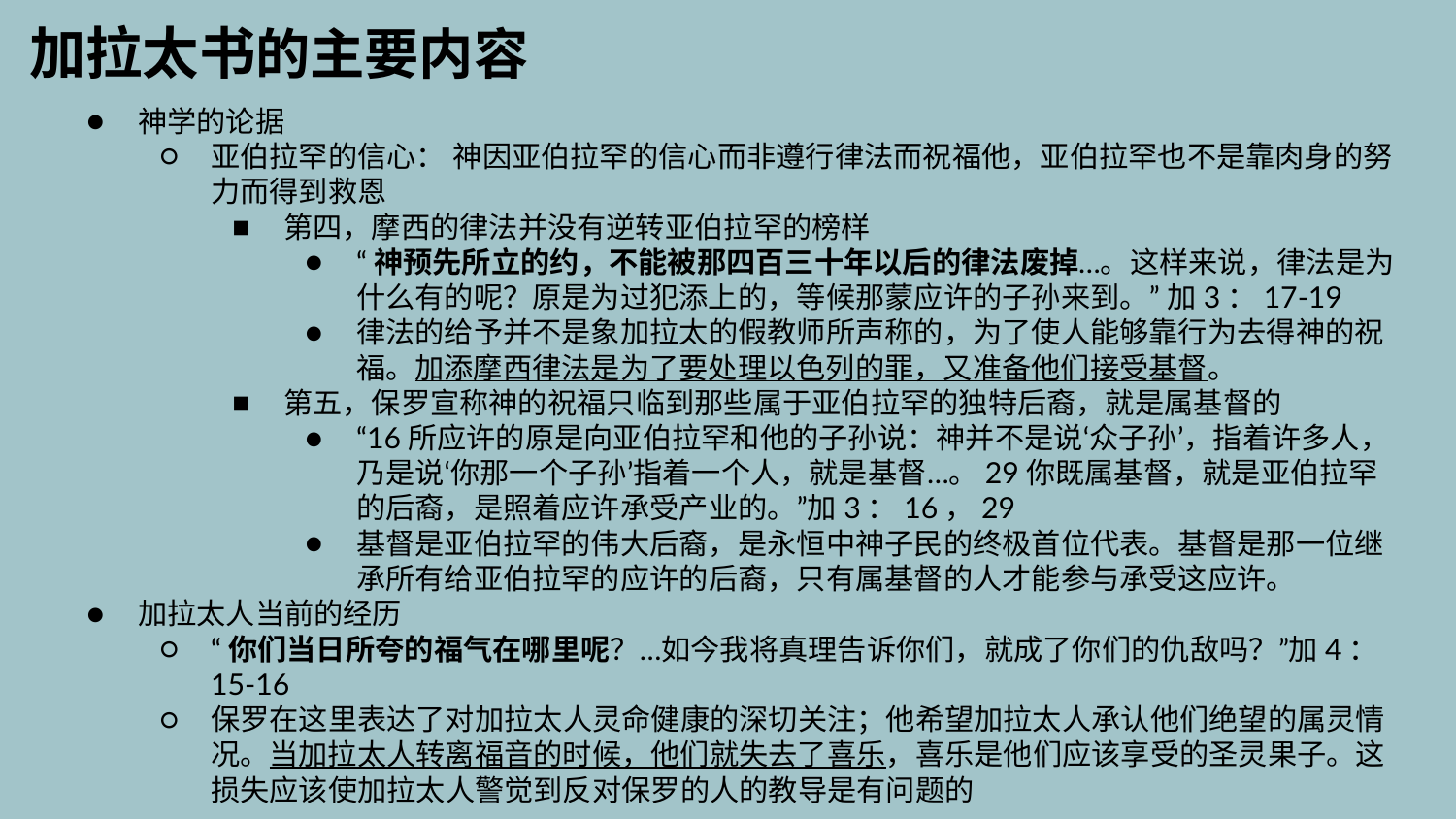

加拉太书的主要内容
神学的论据
亚伯拉罕的信心： 神因亚伯拉罕的信心而非遵行律法而祝福他，亚伯拉罕也不是靠肉身的努力而得到救恩
第四，摩西的律法并没有逆转亚伯拉罕的榜样
“神预先所立的约，不能被那四百三十年以后的律法废掉…。这样来说，律法是为什么有的呢？原是为过犯添上的，等候那蒙应许的子孙来到。” 加3：17-19
律法的给予并不是象加拉太的假教师所声称的，为了使人能够靠行为去得神的祝福。加添摩西律法是为了要处理以色列的罪，又准备他们接受基督。
第五，保罗宣称神的祝福只临到那些属于亚伯拉罕的独特后裔，就是属基督的
“16所应许的原是向亚伯拉罕和他的子孙说：神并不是说‘众子孙’，指着许多人，乃是说‘你那一个子孙’指着一个人，就是基督…。29你既属基督，就是亚伯拉罕的后裔，是照着应许承受产业的。”加3：16，29
基督是亚伯拉罕的伟大后裔，是永恒中神子民的终极首位代表。基督是那一位继承所有给亚伯拉罕的应许的后裔，只有属基督的人才能参与承受这应许。
加拉太人当前的经历
“你们当日所夸的福气在哪里呢？…如今我将真理告诉你们，就成了你们的仇敌吗？”加4：15-16
保罗在这里表达了对加拉太人灵命健康的深切关注；他希望加拉太人承认他们绝望的属灵情况。当加拉太人转离福音的时候，他们就失去了喜乐，喜乐是他们应该享受的圣灵果子。这损失应该使加拉太人警觉到反对保罗的人的教导是有问题的